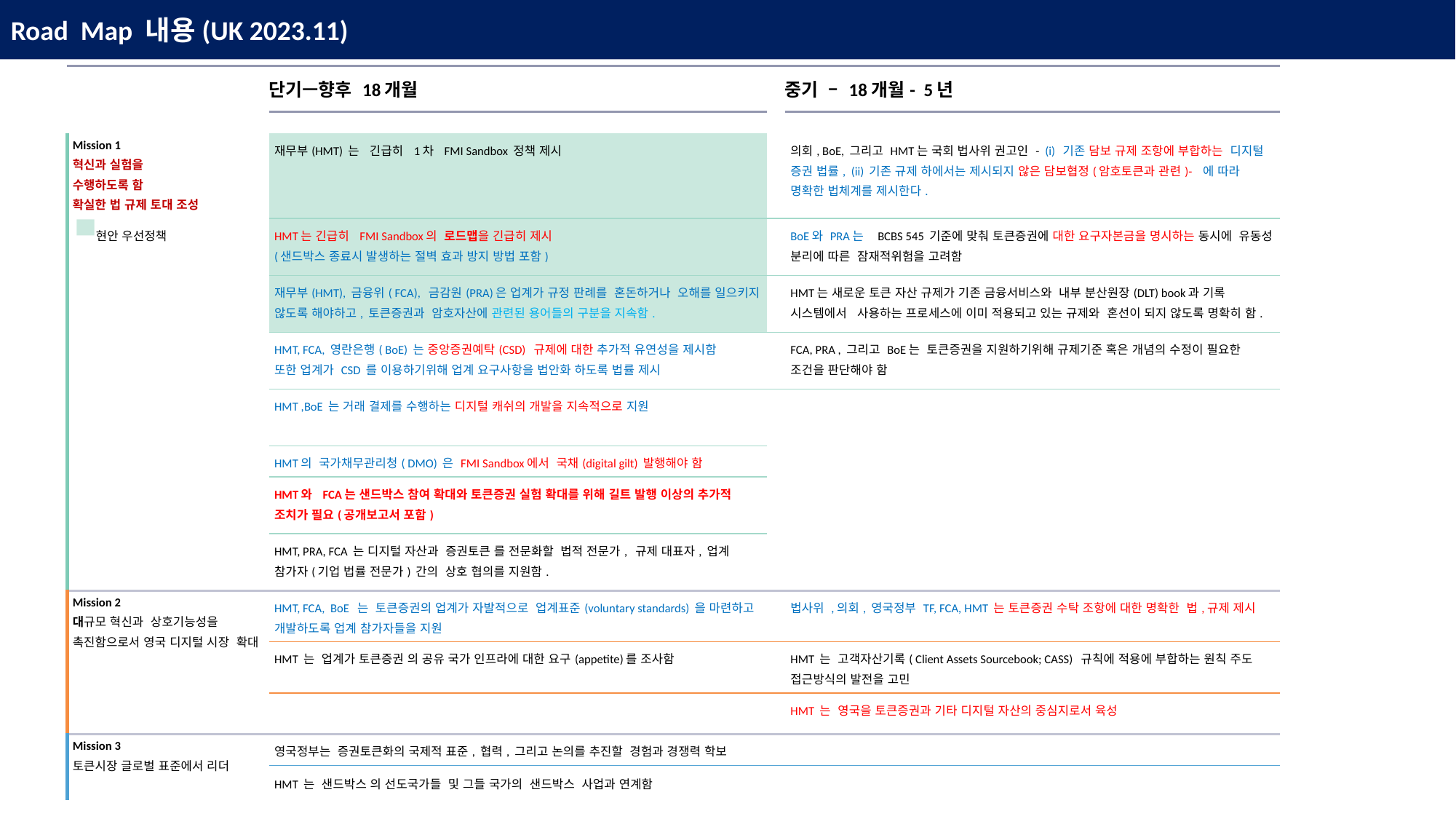

Road  Map 내용(UK 2023.11)
|  |  |  |  |  |
| --- | --- | --- | --- | --- |
|  |  | 단기—향후 18개월 |  | 중기 – 18개월- 5년 |
|  |  |  |  |  |
| Mission 1 혁신과 실험을 수행하도록 함 확실한 법 규제 토대 조성 |  | 재무부(HMT) 는 긴급히 1차 FMI Sandbox 정책 제시 |  | 의회, BoE, 그리고 HMT는 국회 법사위 권고인 - (i) 기존 담보 규제 조항에 부합하는 디지털 증권 법률, (ii) 기존 규제 하에서는 제시되지 않은 담보협정(암호토큰과 관련)- 에 따라 명확한 법체계를 제시한다. |
|  |  |  |  |  |
|  | 현안 우선정책 | HMT는 긴급히 FMI Sandbox의 로드맵을 긴급히 제시 (샌드박스 종료시 발생하는 절벽 효과 방지 방법 포함) |  | BoE와 PRA는 BCBS 545 기준에 맞춰 토큰증권에 대한 요구자본금을 명시하는 동시에 유동성 분리에 따른 잠재적위험을 고려함 |
|  |  | 재무부(HMT), 금융위( FCA), 금감원(PRA)은 업계가 규정 판례를 혼돈하거나 오해를 일으키지 않도록 해야하고, 토큰증권과 암호자산에 관련된 용어들의 구분을 지속함. |  | HMT는 새로운 토큰 자산 규제가 기존 금융서비스와 내부 분산원장(DLT) book과 기록 시스템에서 사용하는 프로세스에 이미 적용되고 있는 규제와 혼선이 되지 않도록 명확히 함. |
|  |  | HMT, FCA, 영란은행( BoE) 는 중앙증권예탁(CSD) 규제에 대한 추가적 유연성을 제시함 또한 업계가 CSD 를 이용하기위해 업계 요구사항을 법안화 하도록 법률 제시 |  | FCA, PRA , 그리고 BoE는 토큰증권을 지원하기위해 규제기준 혹은 개념의 수정이 필요한 조건을 판단해야 함 |
|  |  | HMT ,BoE 는 거래 결제를 수행하는 디지털 캐쉬의 개발을 지속적으로 지원 |  |  |
|  |  | HMT의 국가채무관리청( DMO) 은 FMI Sandbox에서 국채(digital gilt) 발행해야 함 |  |  |
|  |  | HMT와 FCA는 샌드박스 참여 확대와 토큰증권 실험 확대를 위해 길트 발행 이상의 추가적 조치가 필요(공개보고서 포함) |  |  |
|  |  | HMT, PRA, FCA 는 디지털 자산과 증권토큰 를 전문화할 법적 전문가, 규제 대표자, 업계 참가자(기업 법률 전문가) 간의 상호 협의를 지원함. |  |  |
| Mission 2 대규모 혁신과 상호기능성을 촉진함으로서 영국 디지털 시장 확대 |  | HMT, FCA, BoE 는 토큰증권의 업계가 자발적으로 업계표준(voluntary standards) 을 마련하고 개발하도록 업계 참가자들을 지원 |  | 법사위 ,의회, 영국정부 TF, FCA, HMT 는 토큰증권 수탁 조항에 대한 명확한 법,규제 제시 |
|  |  | HMT 는 업계가 토큰증권 의 공유 국가 인프라에 대한 요구(appetite)를 조사함 |  | HMT 는 고객자산기록( Client Assets Sourcebook; CASS) 규칙에 적용에 부합하는 원칙 주도 접근방식의 발전을 고민 |
|  |  |  |  | HMT 는 영국을 토큰증권과 기타 디지털 자산의 중심지로서 육성 |
| Mission 3 토큰시장 글로벌 표준에서 리더 |  | 영국정부는 증권토큰화의 국제적 표준, 협력, 그리고 논의를 추진할 경험과 경쟁력 학보 |  |  |
|  |  | HMT 는 샌드박스 의 선도국가들 및 그들 국가의 샌드박스 사업과 연계함 |  |  |